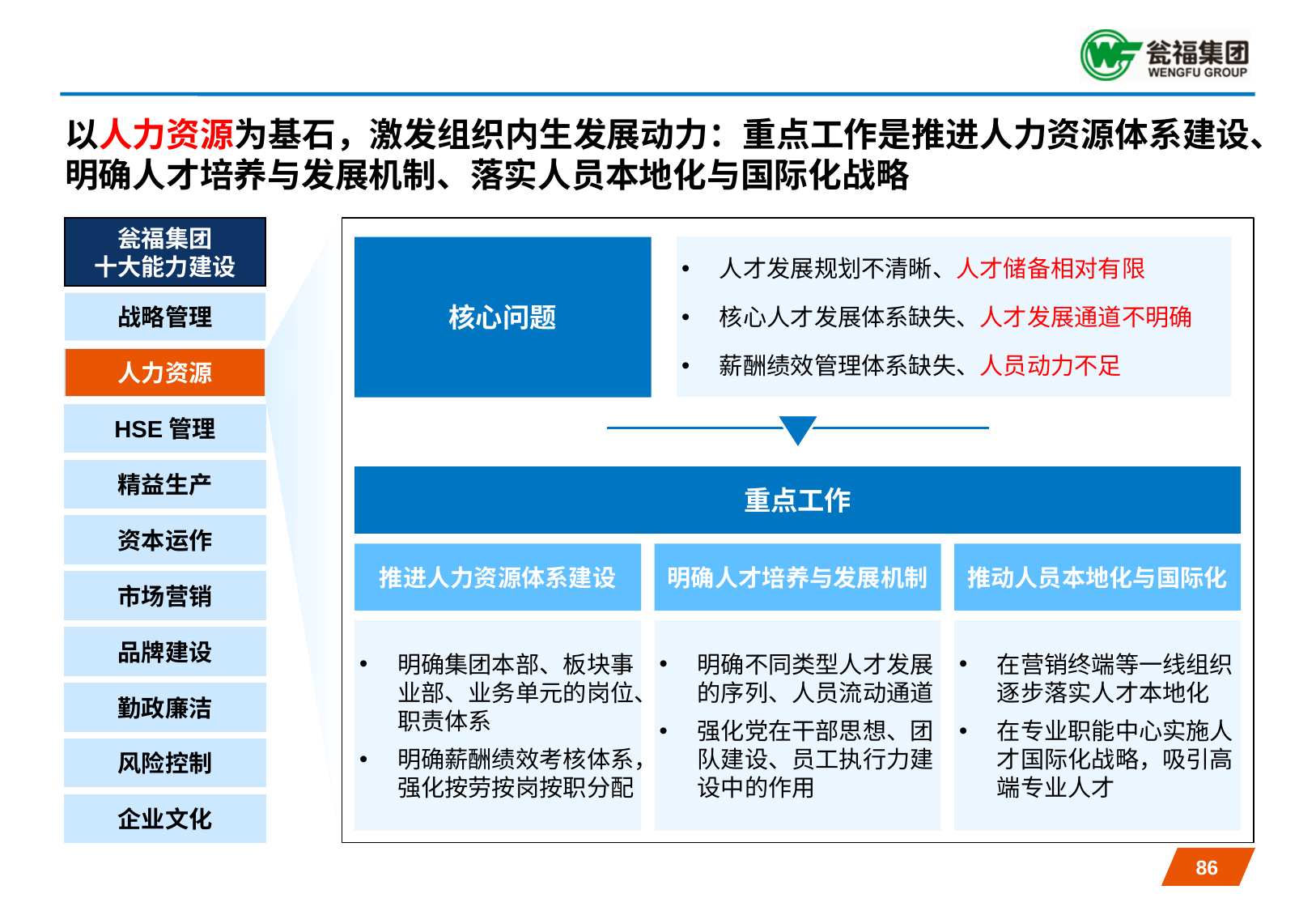

# 以人力资源为基石，激发组织内生发展动力：重点工作是推进人力资源体系建设、明确人才培养与发展机制、落实人员本地化与国际化战略

瓮福集团
十大能力建设

人才发展规划不清晰、人才储备相对有限
核心人才发展体系缺失、人才发展通道不明确
薪酬绩效管理体系缺失、人员动力不足
核心问题

战略管理
人力资源

HSE管理
精益生产
重点工作
资本运作
推进人力资源体系建设
明确人才培养与发展机制
推动人员本地化与国际化
市场营销
明确集团本部、板块事业部、业务单元的岗位、职责体系
明确薪酬绩效考核体系，强化按劳按岗按职分配
明确不同类型人才发展的序列、人员流动通道
强化党在干部思想、团队建设、员工执行力建设中的作用
在营销终端等一线组织逐步落实人才本地化
在专业职能中心实施人才国际化战略，吸引高端专业人才
品牌建设
勤政廉洁
风险控制
企业文化